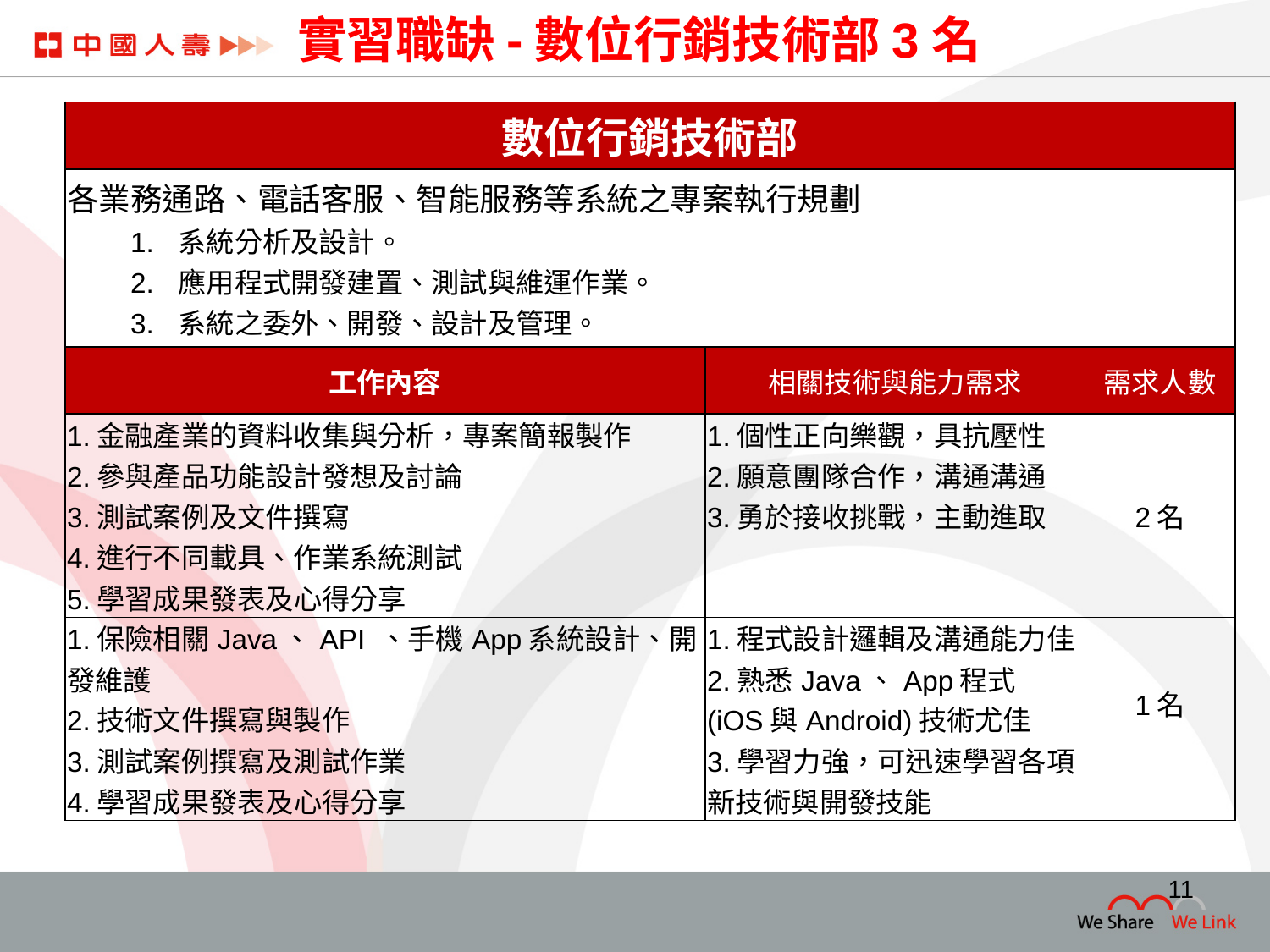

# 實習職缺-數位行銷技術部3名
| 數位行銷技術部 |  |  |
| --- | --- | --- |
| 各業務通路、電話客服、智能服務等系統之專案執行規劃 系統分析及設計。 應用程式開發建置、測試與維運作業。 系統之委外、開發、設計及管理。 |  |  |
| 工作內容 | 相關技術與能力需求 | 需求人數 |
| 1.金融產業的資料收集與分析，專案簡報製作 2.參與產品功能設計發想及討論 3.測試案例及文件撰寫 4.進行不同載具、作業系統測試 5.學習成果發表及心得分享 | 1.個性正向樂觀，具抗壓性 2.願意團隊合作，溝通溝通 3.勇於接收挑戰，主動進取 | 2名 |
| 1.保險相關Java、API 、手機App系統設計、開發維護 2.技術文件撰寫與製作 3.測試案例撰寫及測試作業 4.學習成果發表及心得分享 | 1.程式設計邏輯及溝通能力佳 2.熟悉Java、App程式 (iOS與Android)技術尤佳 3.學習力強，可迅速學習各項新技術與開發技能 | 1名 |
11